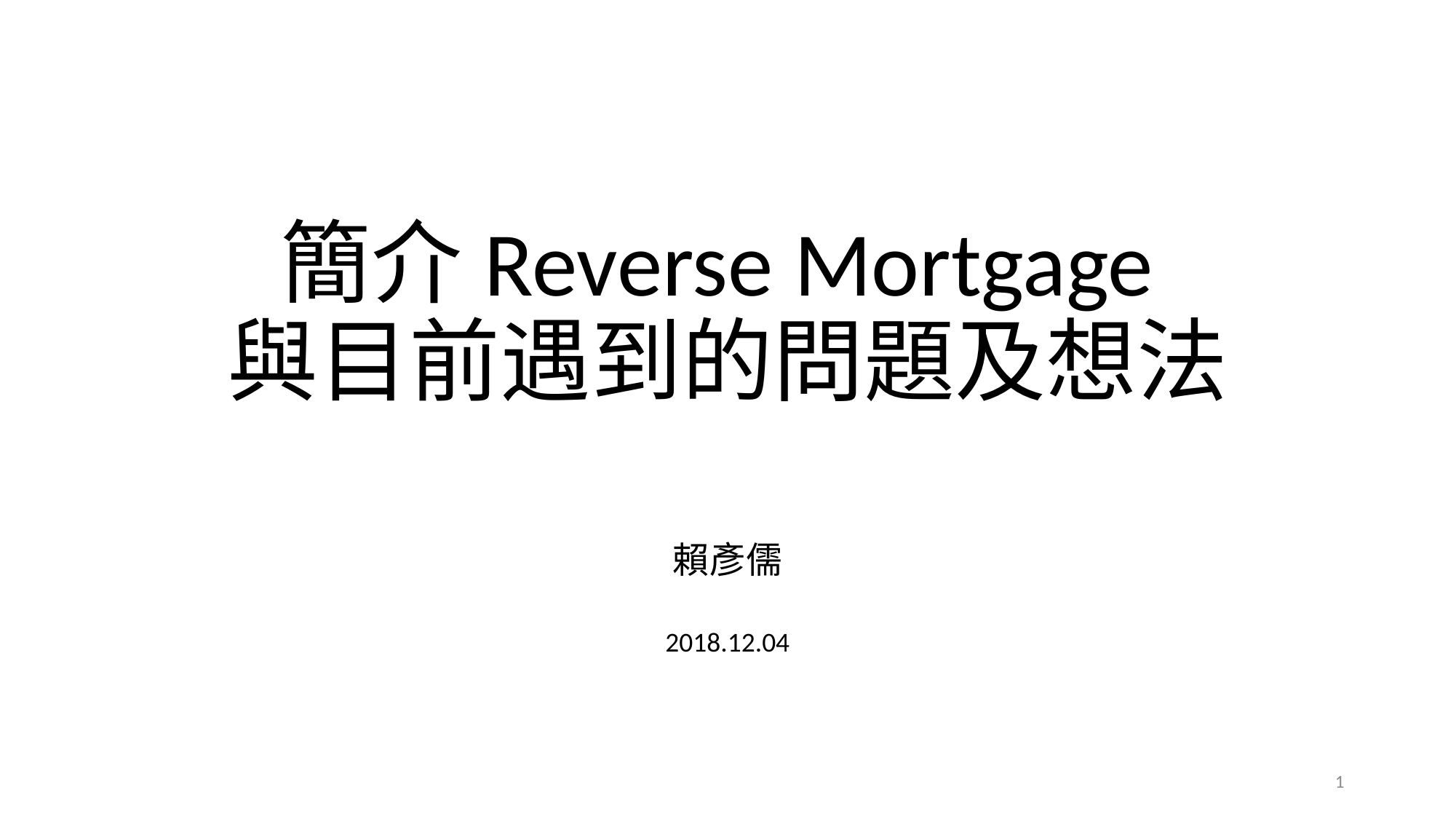

# 簡介Reverse Mortgage 與目前遇到的問題及想法
賴彥儒
2018.12.04

1